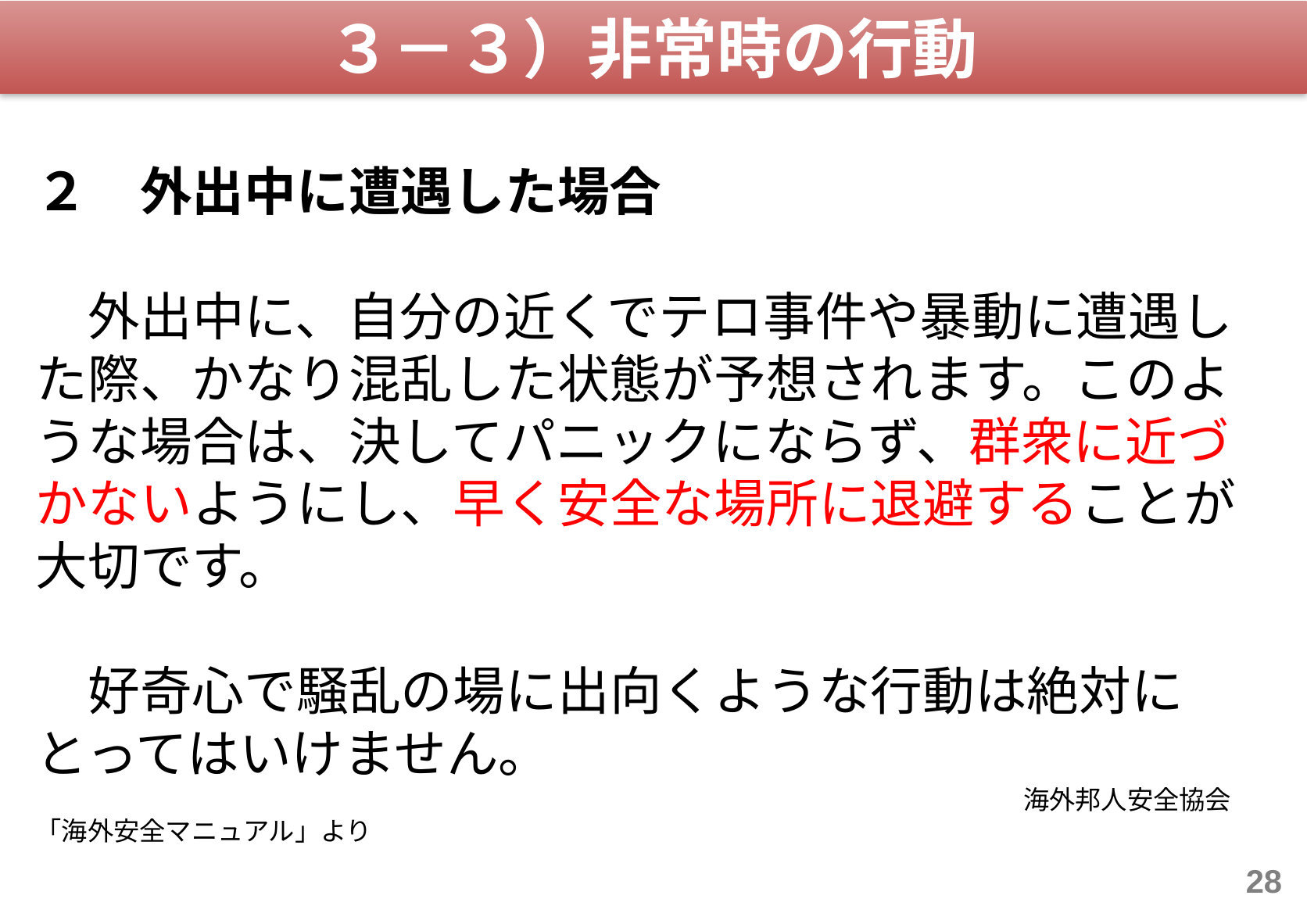

３－３）非常時の行動

２　外出中に遭遇した場合

　外出中に、自分の近くでテロ事件や暴動に遭遇した際、かなり混乱した状態が予想されます。このような場合は、決してパニックにならず、群衆に近づかないようにし、早く安全な場所に退避することが大切です。

　好奇心で騒乱の場に出向くような行動は絶対にとってはいけません。
　　　　　　　　　　　　　　　　　　　　　　　　　　　　　　　　　　　　　　海外邦人安全協会　「海外安全マニュアル」より
28